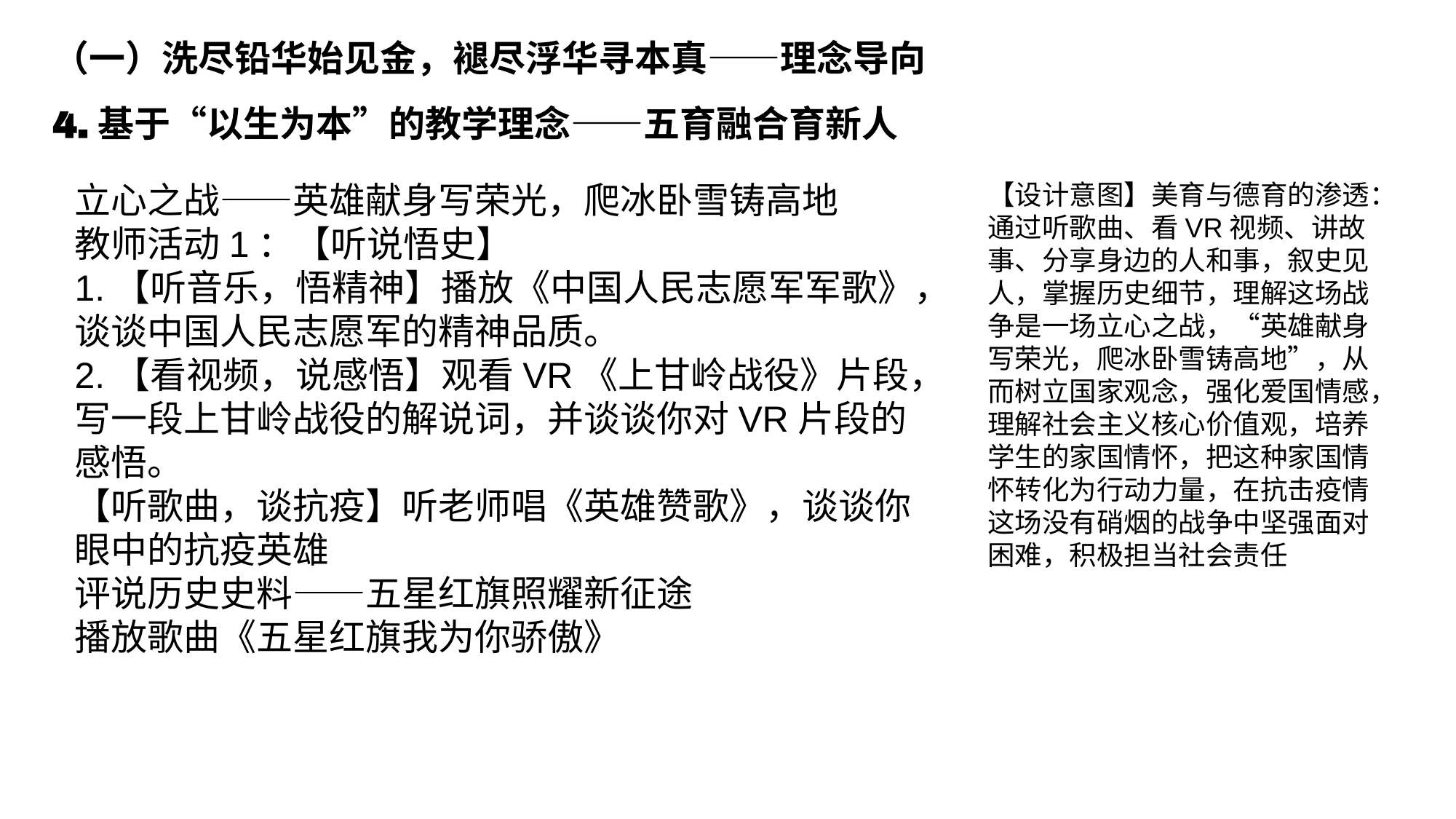

# （一）洗尽铅华始见金，褪尽浮华寻本真——理念导向 4.基于“以生为本”的教学理念——五育融合育新人
立心之战——英雄献身写荣光，爬冰卧雪铸高地
教师活动1：【听说悟史】
1.【听音乐，悟精神】播放《中国人民志愿军军歌》，谈谈中国人民志愿军的精神品质。
2.【看视频，说感悟】观看VR《上甘岭战役》片段，写一段上甘岭战役的解说词，并谈谈你对VR片段的感悟。
【听歌曲，谈抗疫】听老师唱《英雄赞歌》，谈谈你眼中的抗疫英雄
评说历史史料——五星红旗照耀新征途
播放歌曲《五星红旗我为你骄傲》
【设计意图】美育与德育的渗透：
通过听歌曲、看VR视频、讲故事、分享身边的人和事，叙史见人，掌握历史细节，理解这场战争是一场立心之战，“英雄献身写荣光，爬冰卧雪铸高地”，从而树立国家观念，强化爱国情感，理解社会主义核心价值观，培养学生的家国情怀，把这种家国情怀转化为行动力量，在抗击疫情这场没有硝烟的战争中坚强面对困难，积极担当社会责任